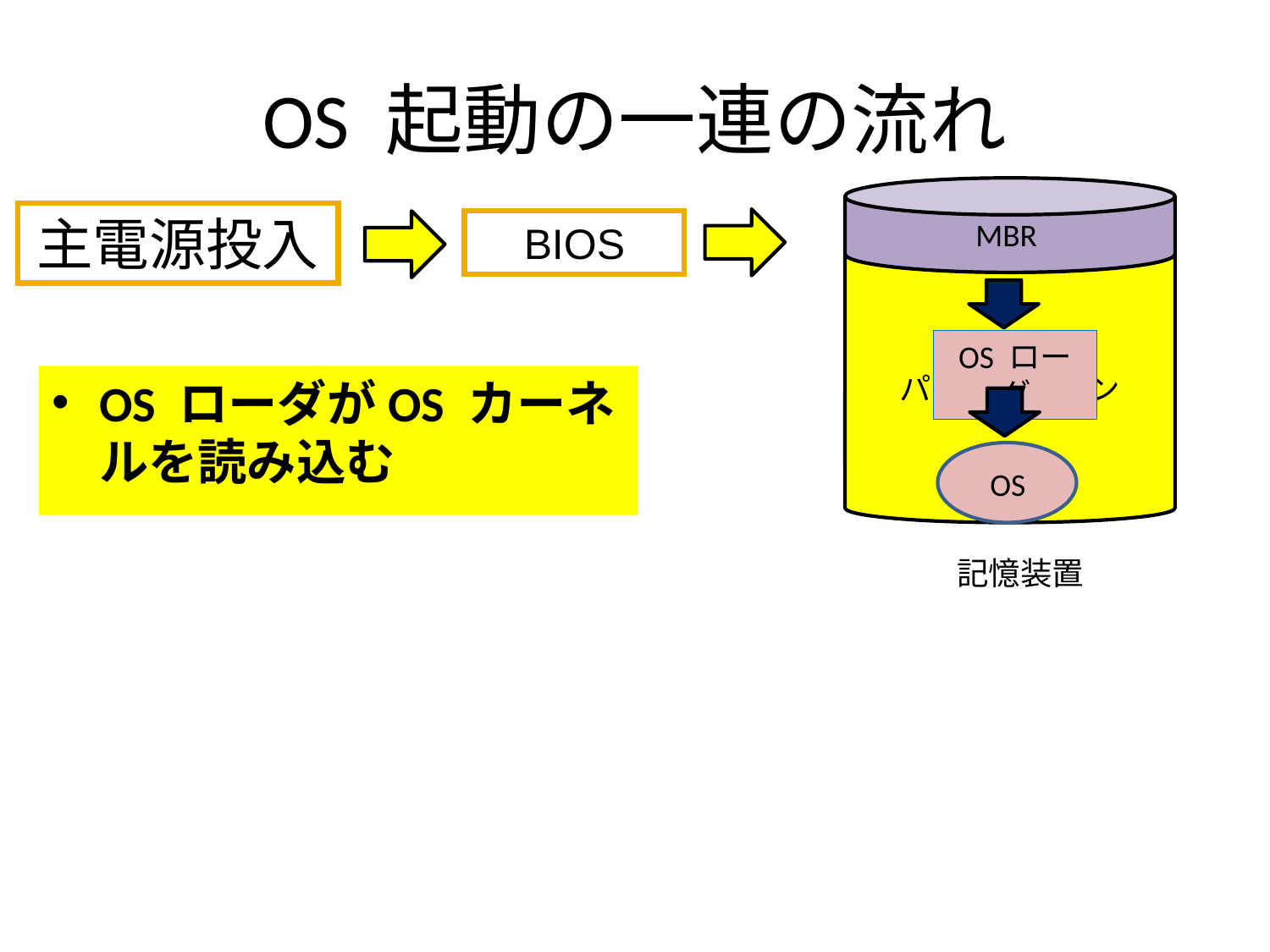

# OS 起動の一連の流れ
MBR
パーティション

記憶装置
主電源投入

BIOS

OS ローダ
OS ローダがOS カーネルを読み込む

OS